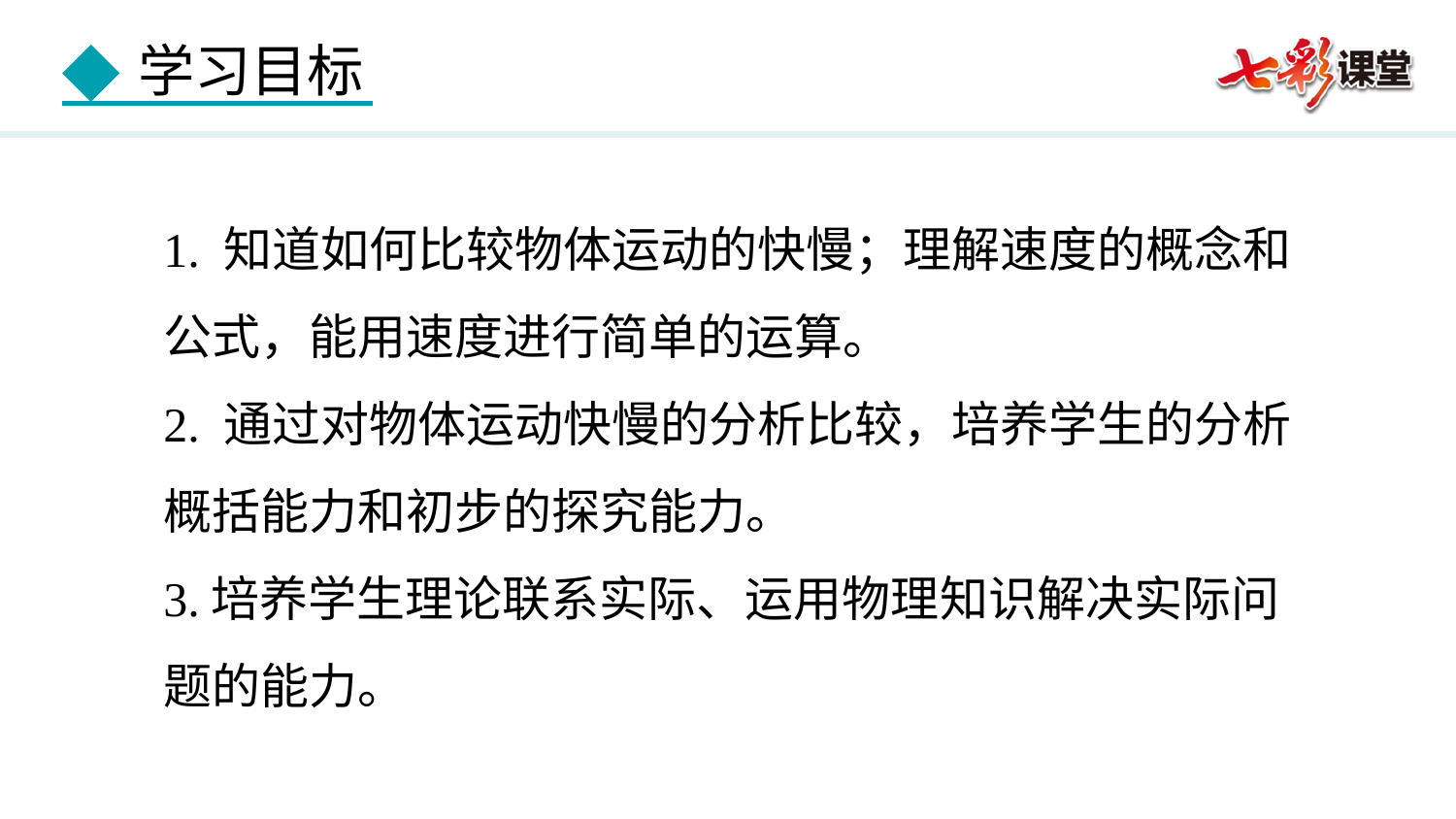

1. 知道如何比较物体运动的快慢；理解速度的概念和公式，能用速度进行简单的运算。
2. 通过对物体运动快慢的分析比较，培养学生的分析概括能力和初步的探究能力。
3.培养学生理论联系实际、运用物理知识解决实际问题的能力。